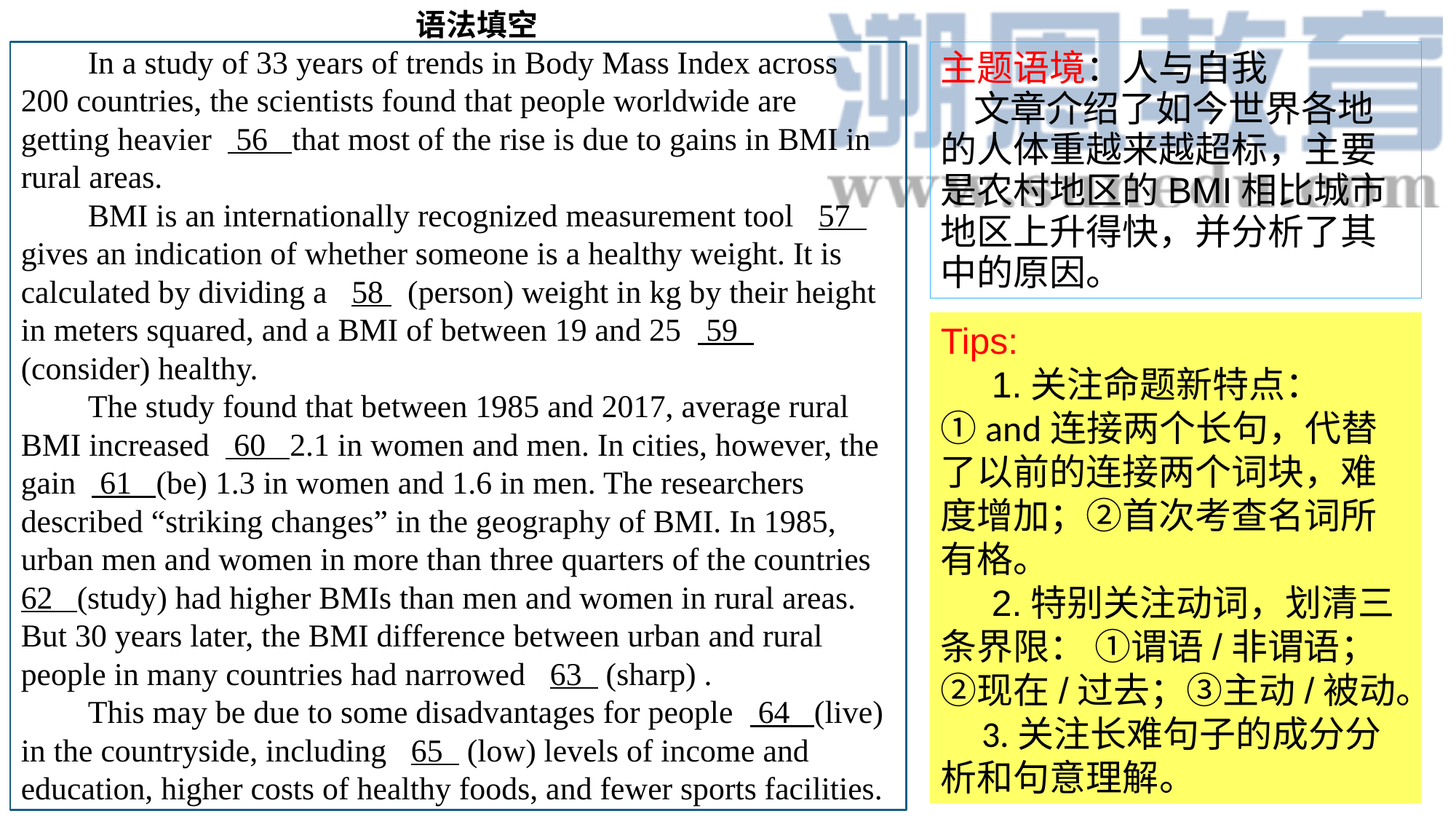

语法填空
   In a study of 33 years of trends in Body Mass Index across 200 countries, the scientists found that people worldwide are getting heavier   56   that most of the rise is due to gains in BMI in rural areas.
   BMI is an internationally recognized measurement tool   57   gives an indication of whether someone is a healthy weight. It is calculated by dividing a   58   (person) weight in kg by their height in meters squared, and a BMI of between 19 and 25   59   (consider) healthy.
   The study found that between 1985 and 2017, average rural BMI increased   60   2.1 in women and men. In cities, however, the gain   61   (be) 1.3 in women and 1.6 in men. The researchers described “striking changes” in the geography of BMI. In 1985, urban men and women in more than three quarters of the countries   62   (study) had higher BMIs than men and women in rural areas. But 30 years later, the BMI difference between urban and rural people in many countries had narrowed   63   (sharp) .
   This may be due to some disadvantages for people   64   (live) in the countryside, including   65   (low) levels of income and education, higher costs of healthy foods, and fewer sports facilities.

主题语境：人与自我
   文章介绍了如今世界各地的人体重越来越超标，主要是农村地区的BMI相比城市地区上升得快，并分析了其中的原因。
Tips:
     1.关注命题新特点：①and连接两个长句，代替了以前的连接两个词块，难度增加；②首次考查名词所有格。
     2.特别关注动词，划清三条界限： ①谓语/非谓语；②现在/过去；③主动/被动。
     3.关注长难句子的成分分析和句意理解。